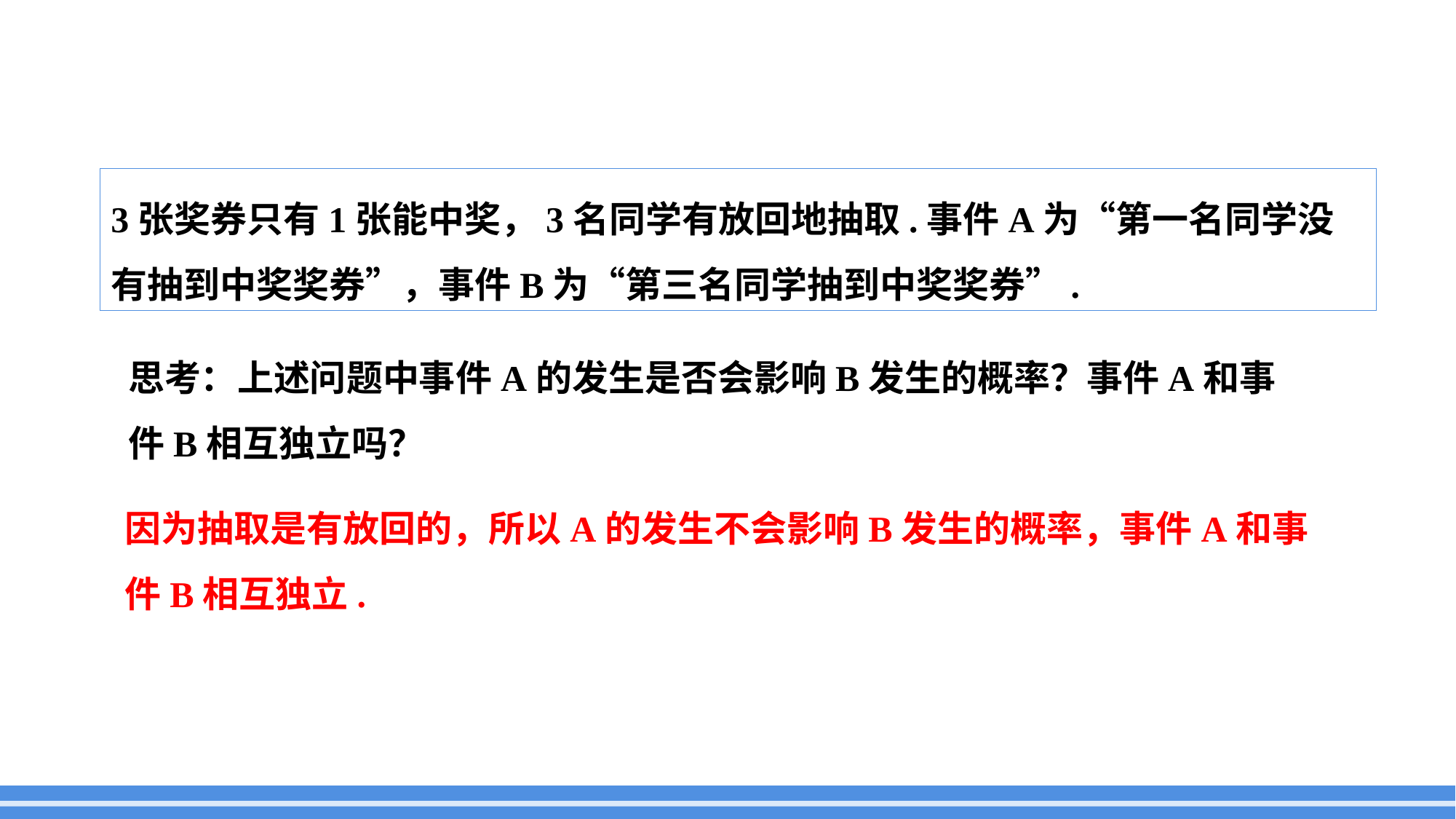

3张奖券只有1张能中奖，3名同学有放回地抽取.事件A为“第一名同学没有抽到中奖奖券”，事件B为“第三名同学抽到中奖奖券”.
思考：上述问题中事件A的发生是否会影响B发生的概率？事件A和事件B相互独立吗？
因为抽取是有放回的，所以A的发生不会影响B发生的概率，事件A和事件B相互独立.